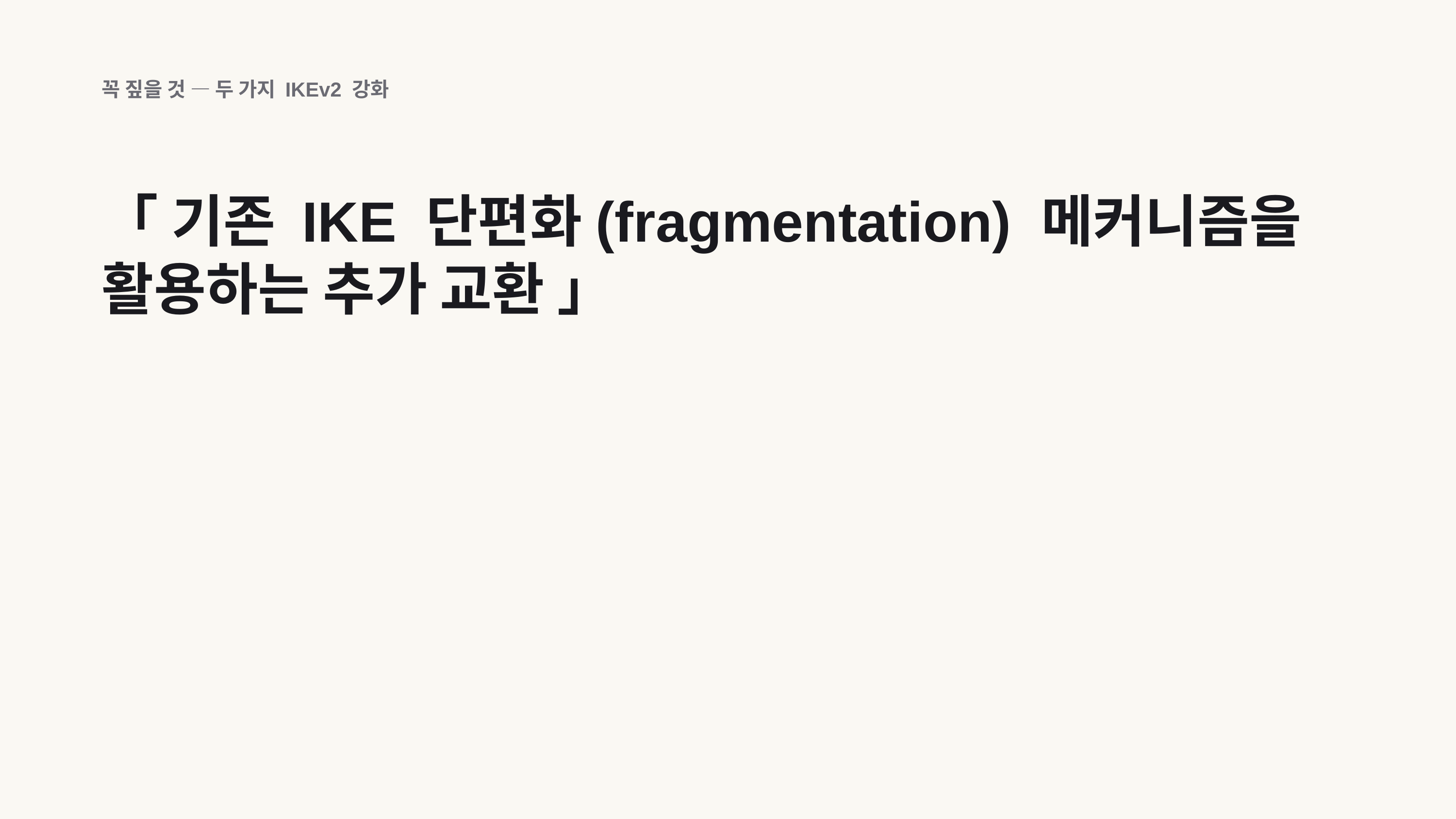

꼭 짚을 것 — 두 가지 IKEv2 강화
「 기존 IKE 단편화(fragmentation) 메커니즘을 활용하는 추가 교환 」